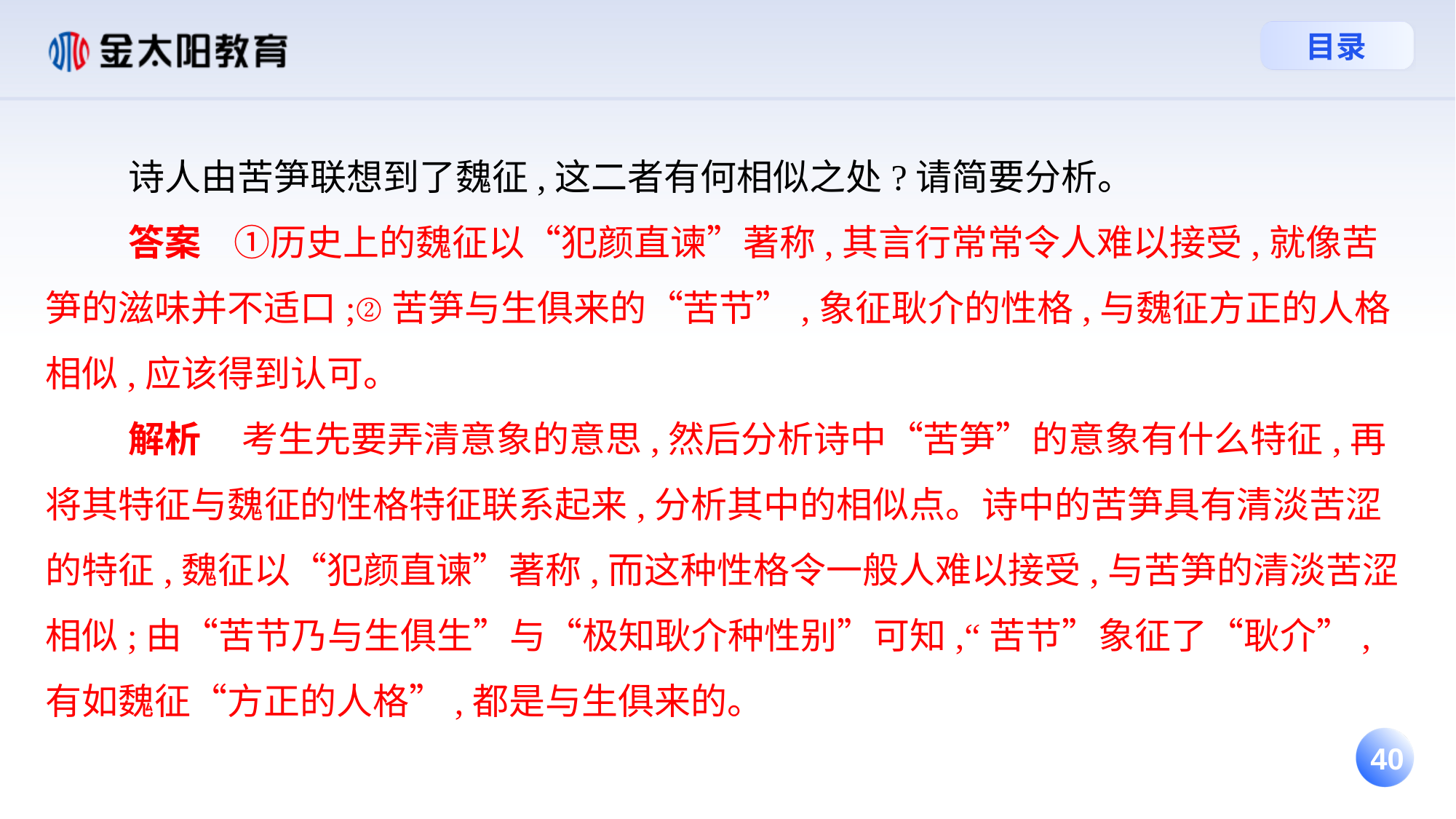

诗人由苦笋联想到了魏征,这二者有何相似之处?请简要分析。
         答案    ①历史上的魏征以“犯颜直谏”著称,其言行常常令人难以接受,就像苦笋的滋味并不适口;②苦笋与生俱来的“苦节”,象征耿介的性格,与魏征方正的人格相似,应该得到认可。
         解析     考生先要弄清意象的意思,然后分析诗中“苦笋”的意象有什么特征,再将其特征与魏征的性格特征联系起来,分析其中的相似点。诗中的苦笋具有清淡苦涩的特征,魏征以“犯颜直谏”著称,而这种性格令一般人难以接受,与苦笋的清淡苦涩相似;由“苦节乃与生俱生”与“极知耿介种性别”可知,“苦节”象征了“耿介”,有如魏征“方正的人格”,都是与生俱来的。